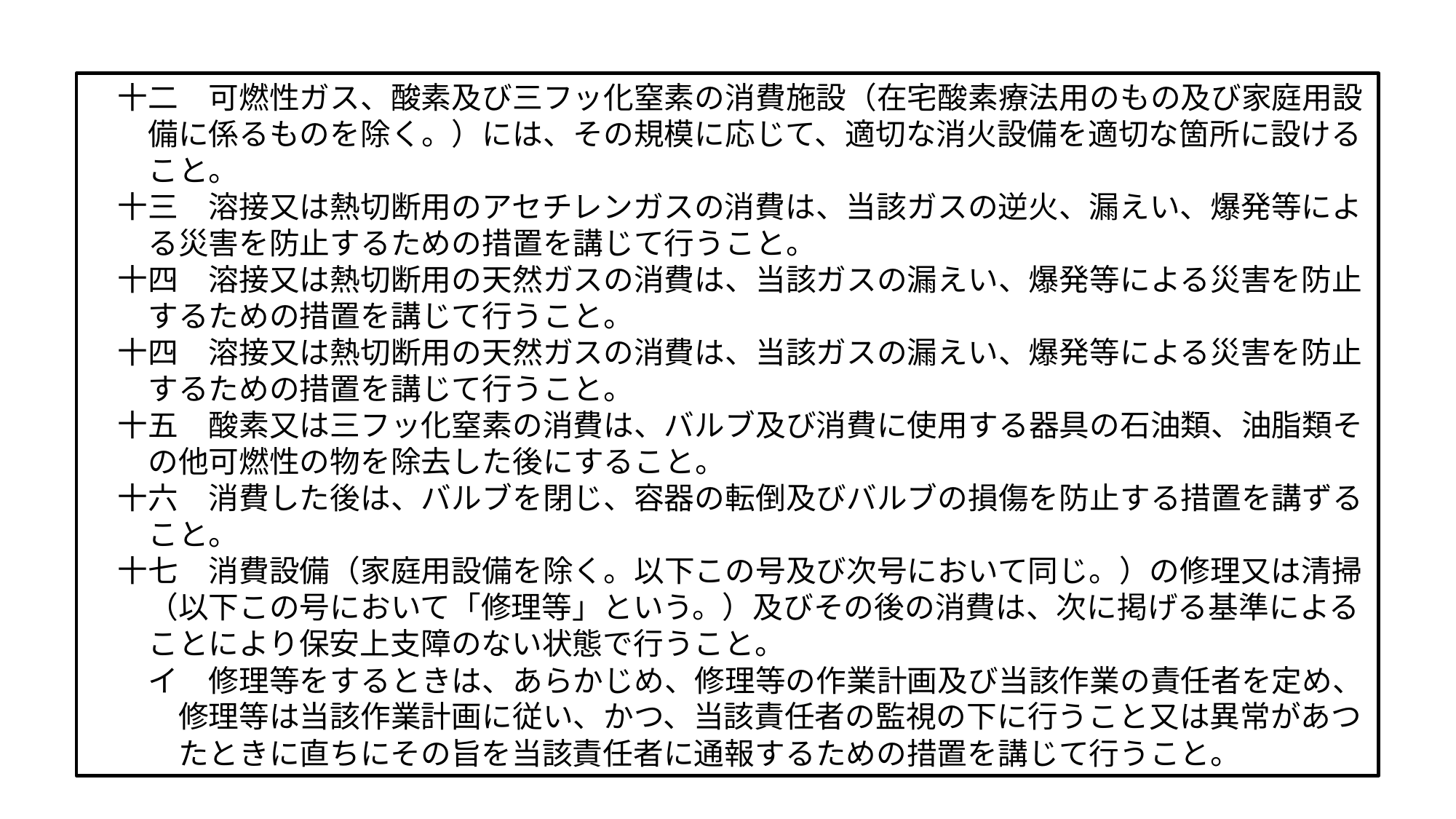

十二　可燃性ガス、酸素及び三フッ化窒素の消費施設（在宅酸素療法用のもの及び家庭用設
　　備に係るものを除く。）には、その規模に応じて、適切な消火設備を適切な箇所に設ける
　　こと。
　十三　溶接又は熱切断用のアセチレンガスの消費は、当該ガスの逆火、漏えい、爆発等によ
　　る災害を防止するための措置を講じて行うこと。
　十四　溶接又は熱切断用の天然ガスの消費は、当該ガスの漏えい、爆発等による災害を防止
　　するための措置を講じて行うこと。
　十四　溶接又は熱切断用の天然ガスの消費は、当該ガスの漏えい、爆発等による災害を防止
　　するための措置を講じて行うこと。
　十五　酸素又は三フッ化窒素の消費は、バルブ及び消費に使用する器具の石油類、油脂類そ
　　の他可燃性の物を除去した後にすること。
　十六　消費した後は、バルブを閉じ、容器の転倒及びバルブの損傷を防止する措置を講ずる
　　こと。
　十七　消費設備（家庭用設備を除く。以下この号及び次号において同じ。）の修理又は清掃
　　（以下この号において「修理等」という。）及びその後の消費は、次に掲げる基準による
　　ことにより保安上支障のない状態で行うこと。
　　イ　修理等をするときは、あらかじめ、修理等の作業計画及び当該作業の責任者を定め、
　　　修理等は当該作業計画に従い、かつ、当該責任者の監視の下に行うこと又は異常があつ
　　　たときに直ちにその旨を当該責任者に通報するための措置を講じて行うこと。